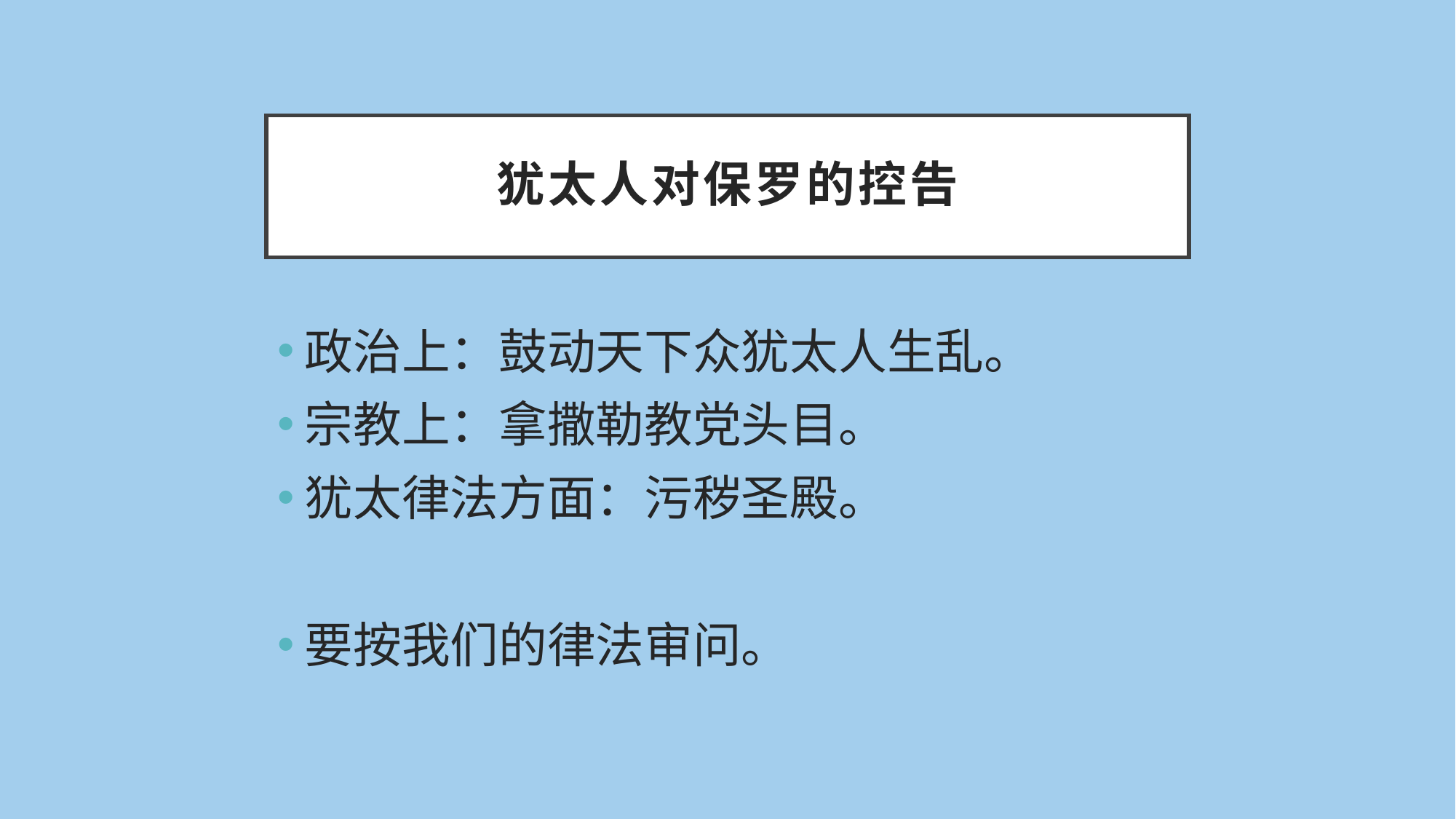

# 犹太人对保罗的控告
政治上：鼓动天下众犹太人生乱。
宗教上：拿撒勒教党头目。
犹太律法方面：污秽圣殿。

要按我们的律法审问。